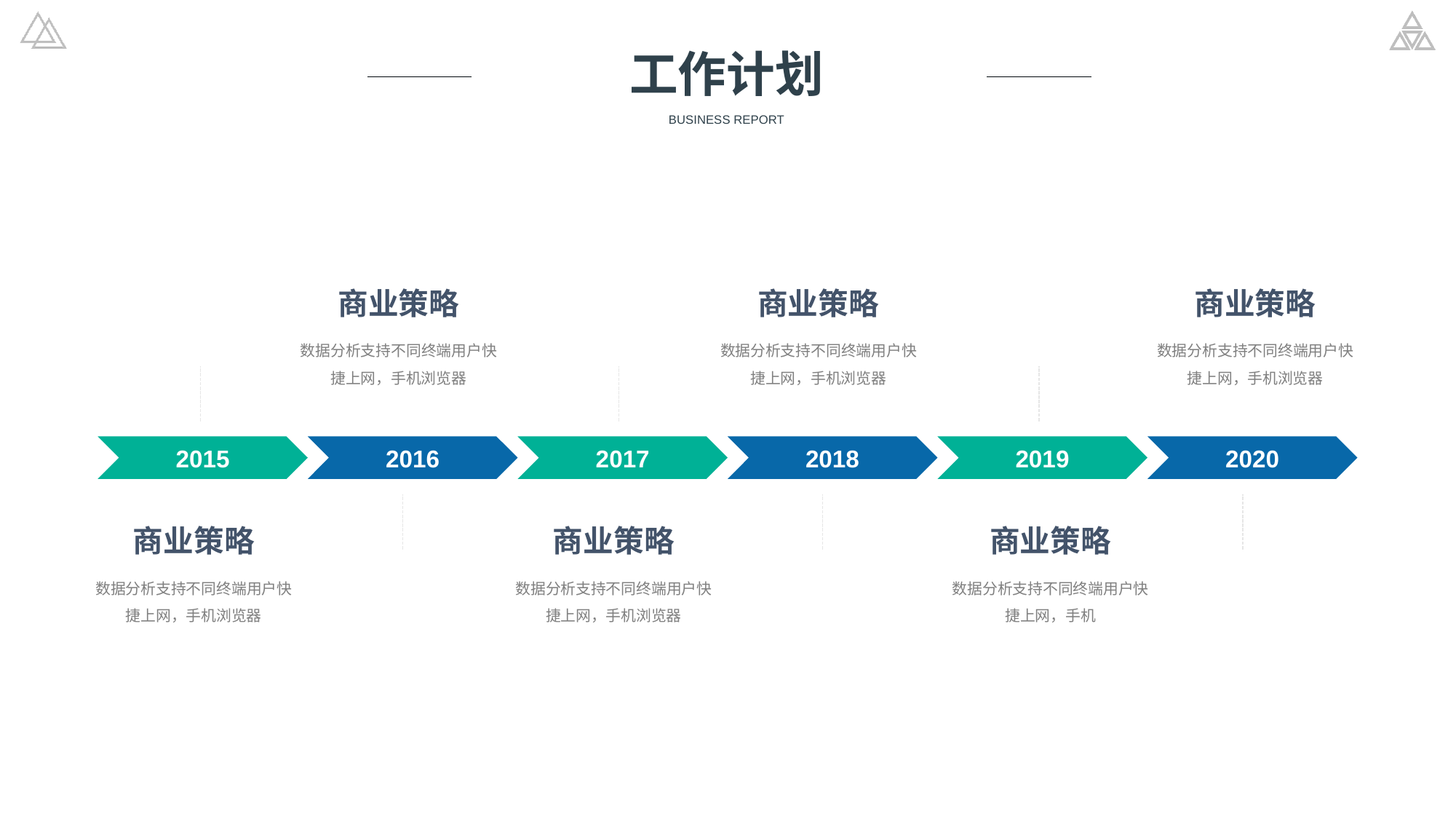

工作计划
BUSINESS REPORT
商业策略
商业策略
商业策略
数据分析支持不同终端用户快捷上网，手机浏览器
数据分析支持不同终端用户快捷上网，手机浏览器
数据分析支持不同终端用户快捷上网，手机浏览器
2015
2016
2017
2018
2019
2020
商业策略
商业策略
商业策略
数据分析支持不同终端用户快捷上网，手机浏览器
数据分析支持不同终端用户快捷上网，手机浏览器
数据分析支持不同终端用户快捷上网，手机